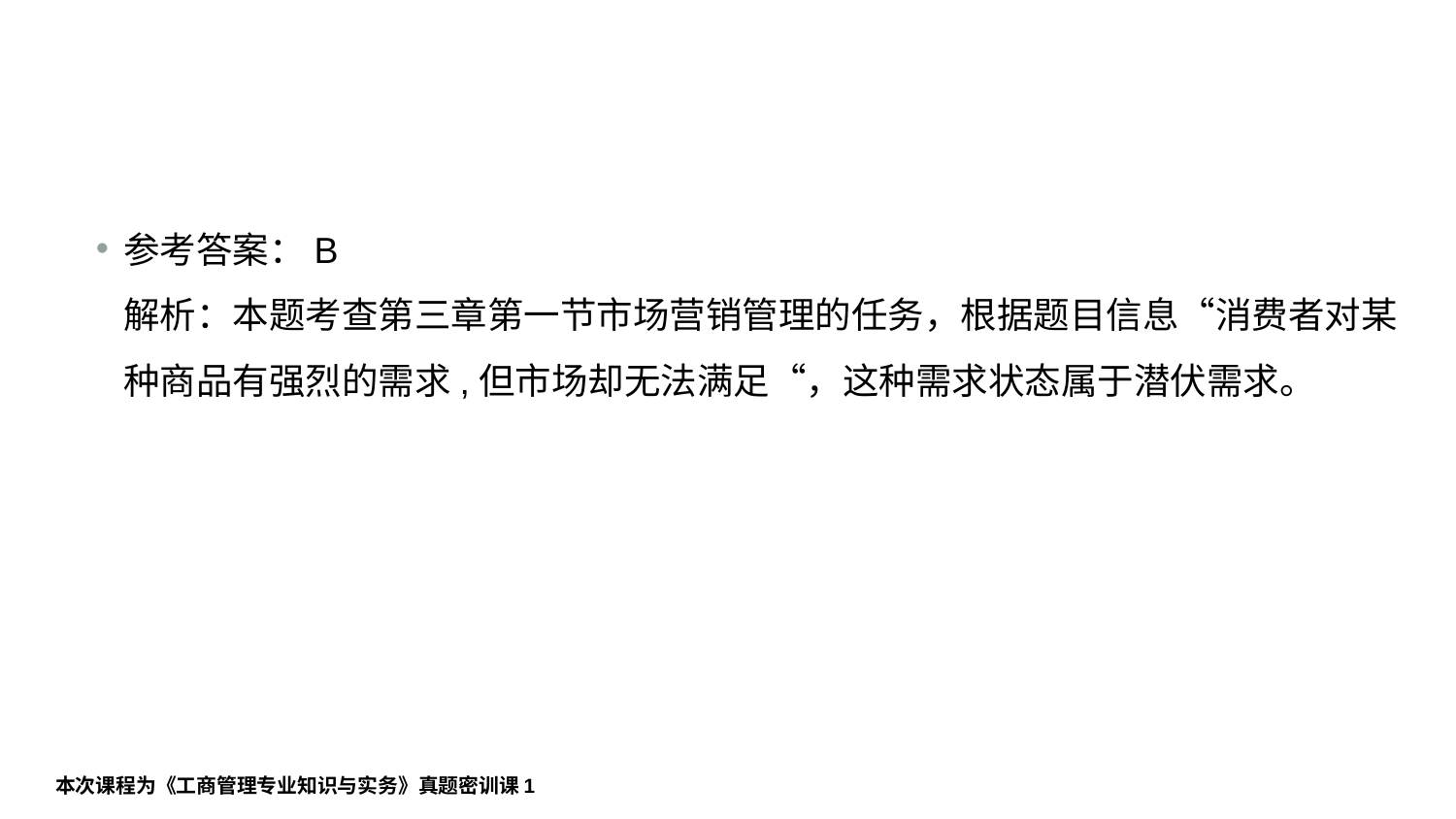

参考答案：B
解析：本题考查第三章第一节市场营销管理的任务，根据题目信息“消费者对某种商品有强烈的需求,但市场却无法满足“，这种需求状态属于潜伏需求。